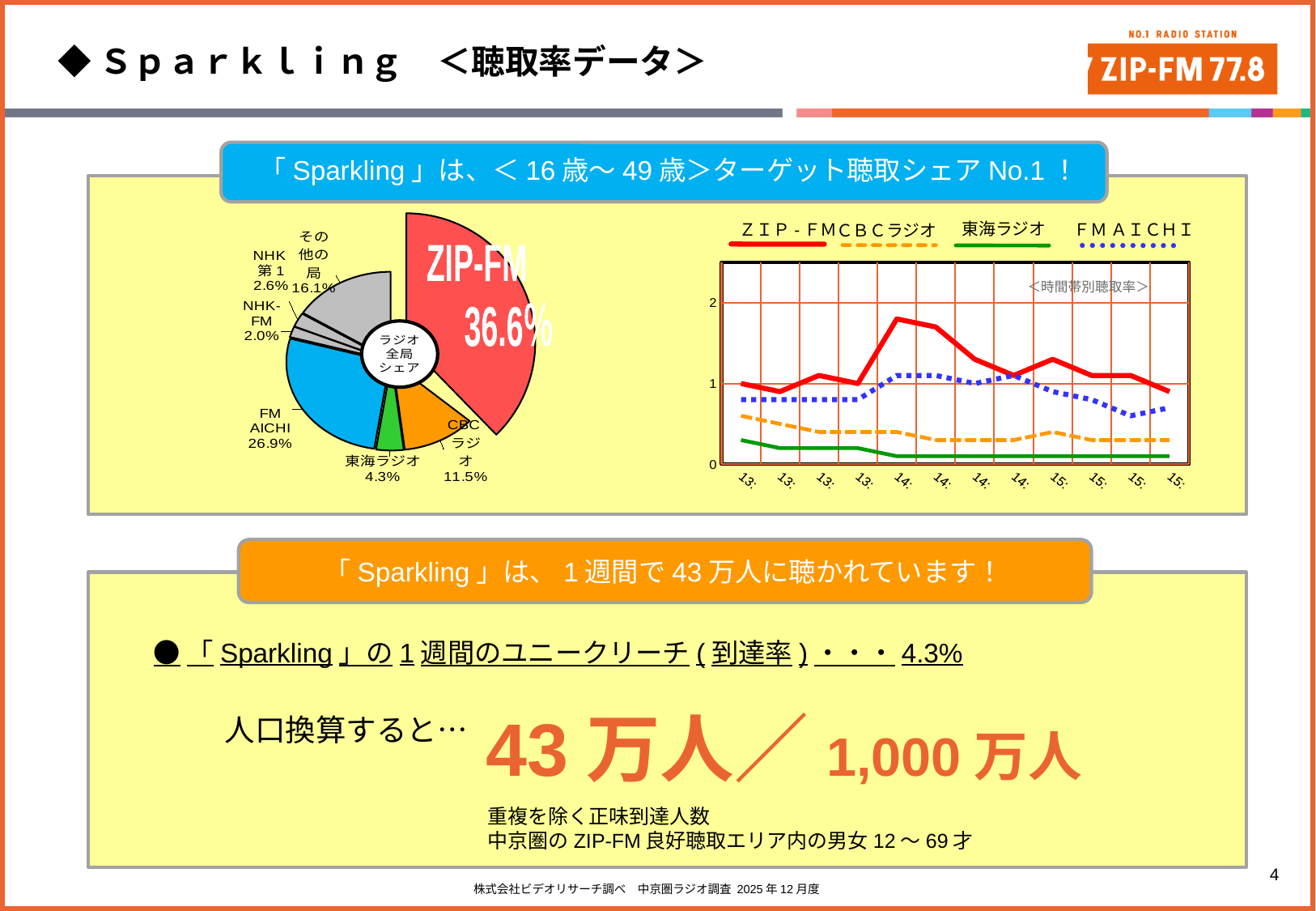

◆Ｓｐａｒｋｌｉｎｇ　＜聴取率データ＞

「Sparkling」は、＜16歳～49歳＞ターゲット聴取シェアNo.1！

### Chart

| Category | 13:00-16:00 |
|---|---|
| ZIP-FM | 36.6 |
| CBCラジオ | 11.5 |
| 東海ラジオ | 4.3 |
| FM AICHI | 26.9 |
| NHK-FM | 2.0 |
| NHK第1 | 2.6 |
| その他の局 | 16.1 |

### Chart

| Category | 9:00-12:00 |
|---|---|
| ZIP-FM | 37.7 |
| CBCラジオ | 16.1 |
| 東海ラジオ | 5.1 |
| FM AICHI | 16.8 |
| NHK-FM | 0.7 |
| NHK第1 | 5.8 |
| その他の局 | 17.8 |
ZIP-FM
36.6％
東海ラジオ
ＦＭ ＡＩＣＨＩ
ＺＩＰ-ＦＭ
ＣＢＣラジオ

### Chart

| Category |
|---|

[unsupported chart]

＜時間帯別聴取率＞

「Sparkling」は、1週間で43万人に聴かれています！

●「Sparkling」の1週間のユニークリーチ(到達率)・・・4.3%
43万人／1,000万人
人口換算すると…
重複を除く正味到達人数
中京圏のZIP-FM良好聴取エリア内の男女12～69才
株式会社ビデオリサーチ調べ　中京圏ラジオ調査 2025年12月度